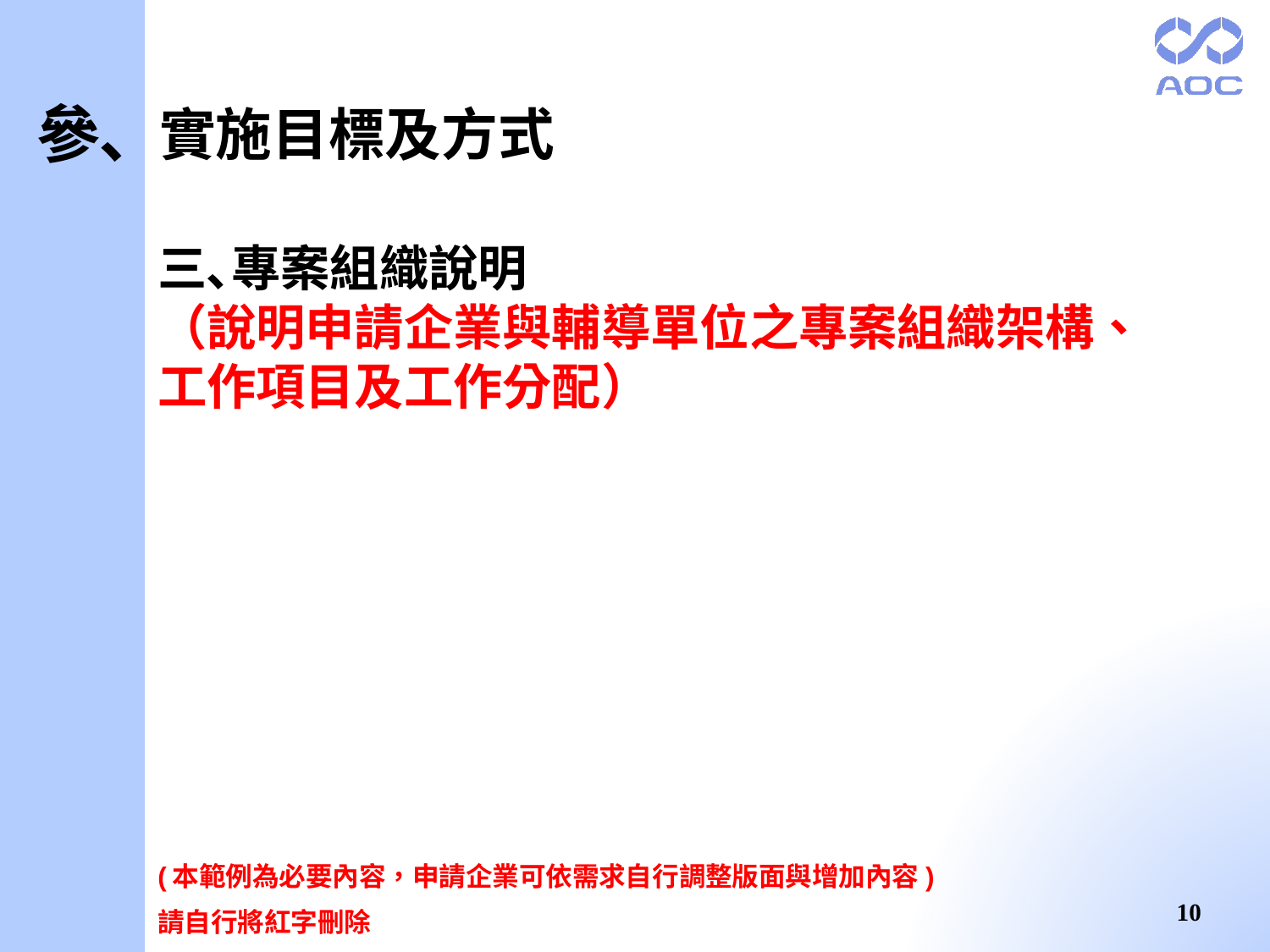

參､
實施目標及方式
三､專案組織說明
（說明申請企業與輔導單位之專案組織架構、工作項目及工作分配）
(本範例為必要內容，申請企業可依需求自行調整版面與增加內容)
請自行將紅字刪除